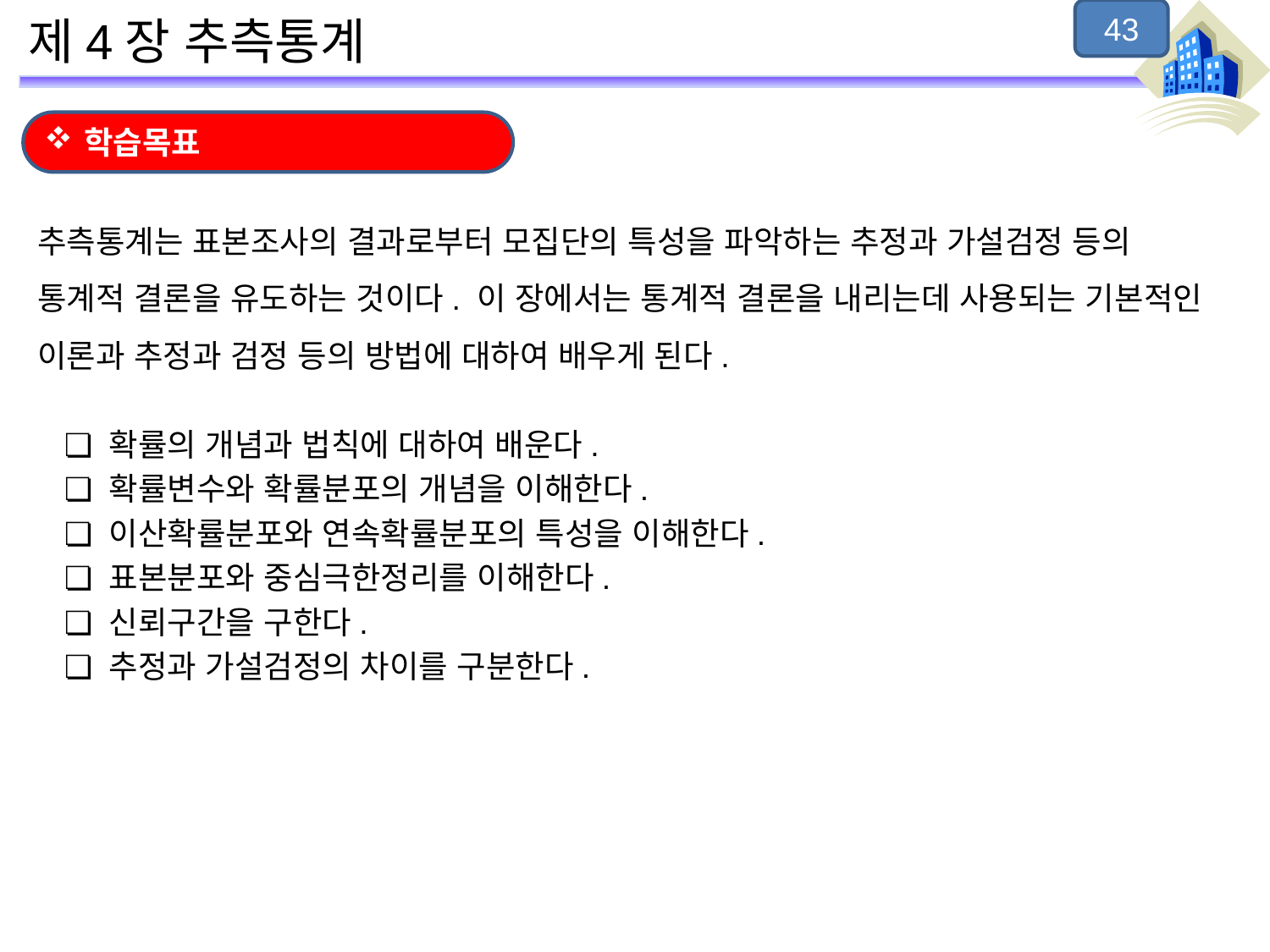

43
# 제4장 추측통계
학습목표
추측통계는 표본조사의 결과로부터 모집단의 특성을 파악하는 추정과 가설검정 등의 통계적 결론을 유도하는 것이다. 이 장에서는 통계적 결론을 내리는데 사용되는 기본적인 이론과 추정과 검정 등의 방법에 대하여 배우게 된다.

   ❏ 확률의 개념과 법칙에 대하여 배운다.
   ❏ 확률변수와 확률분포의 개념을 이해한다.
   ❏ 이산확률분포와 연속확률분포의 특성을 이해한다.
   ❏ 표본분포와 중심극한정리를 이해한다.
   ❏ 신뢰구간을 구한다.
   ❏ 추정과 가설검정의 차이를 구분한다.